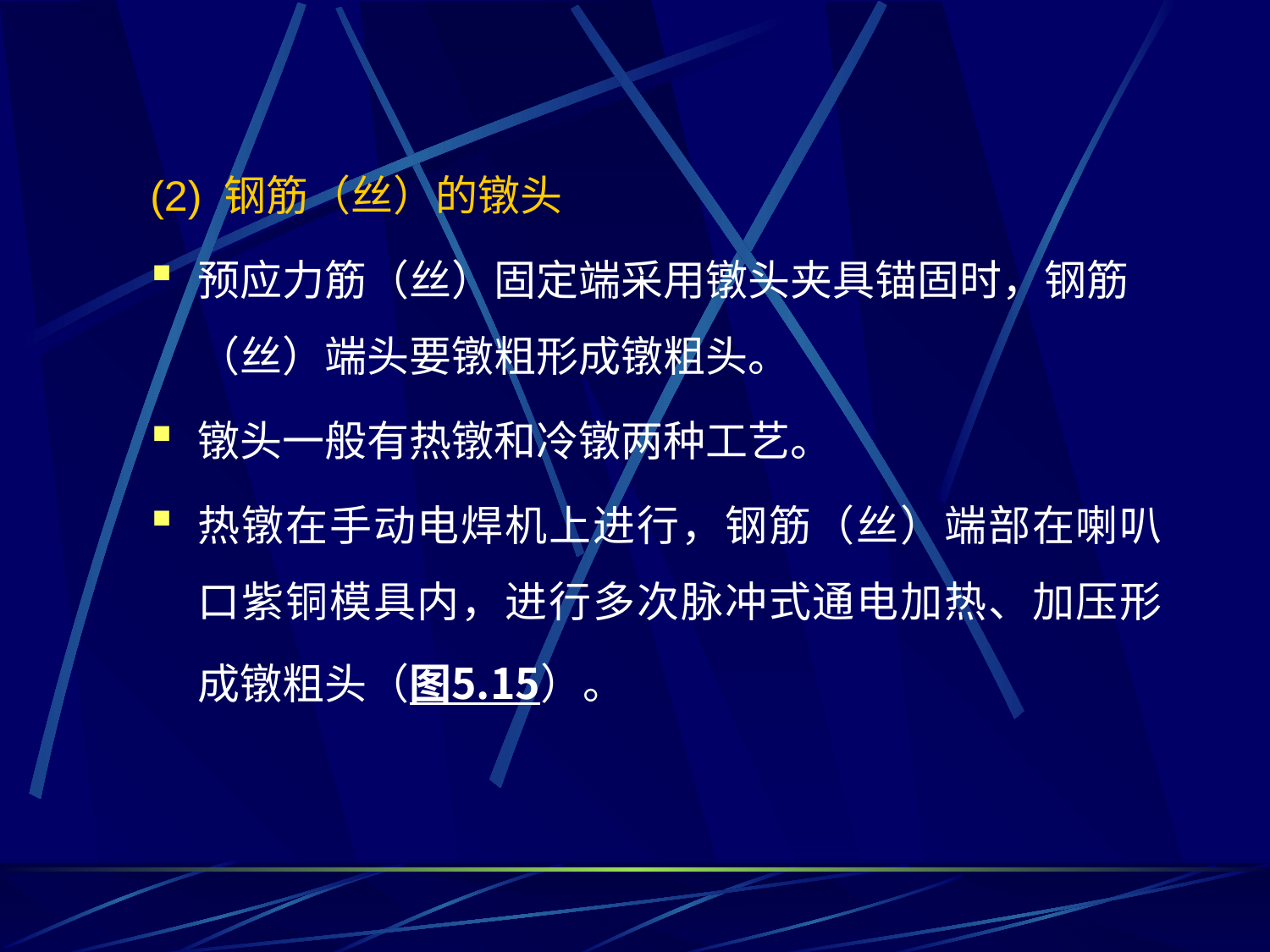

(2) 钢筋（丝）的镦头
预应力筋（丝）固定端采用镦头夹具锚固时，钢筋（丝）端头要镦粗形成镦粗头。
镦头一般有热镦和冷镦两种工艺。
热镦在手动电焊机上进行，钢筋（丝）端部在喇叭口紫铜模具内，进行多次脉冲式通电加热、加压形成镦粗头（图5.15）。